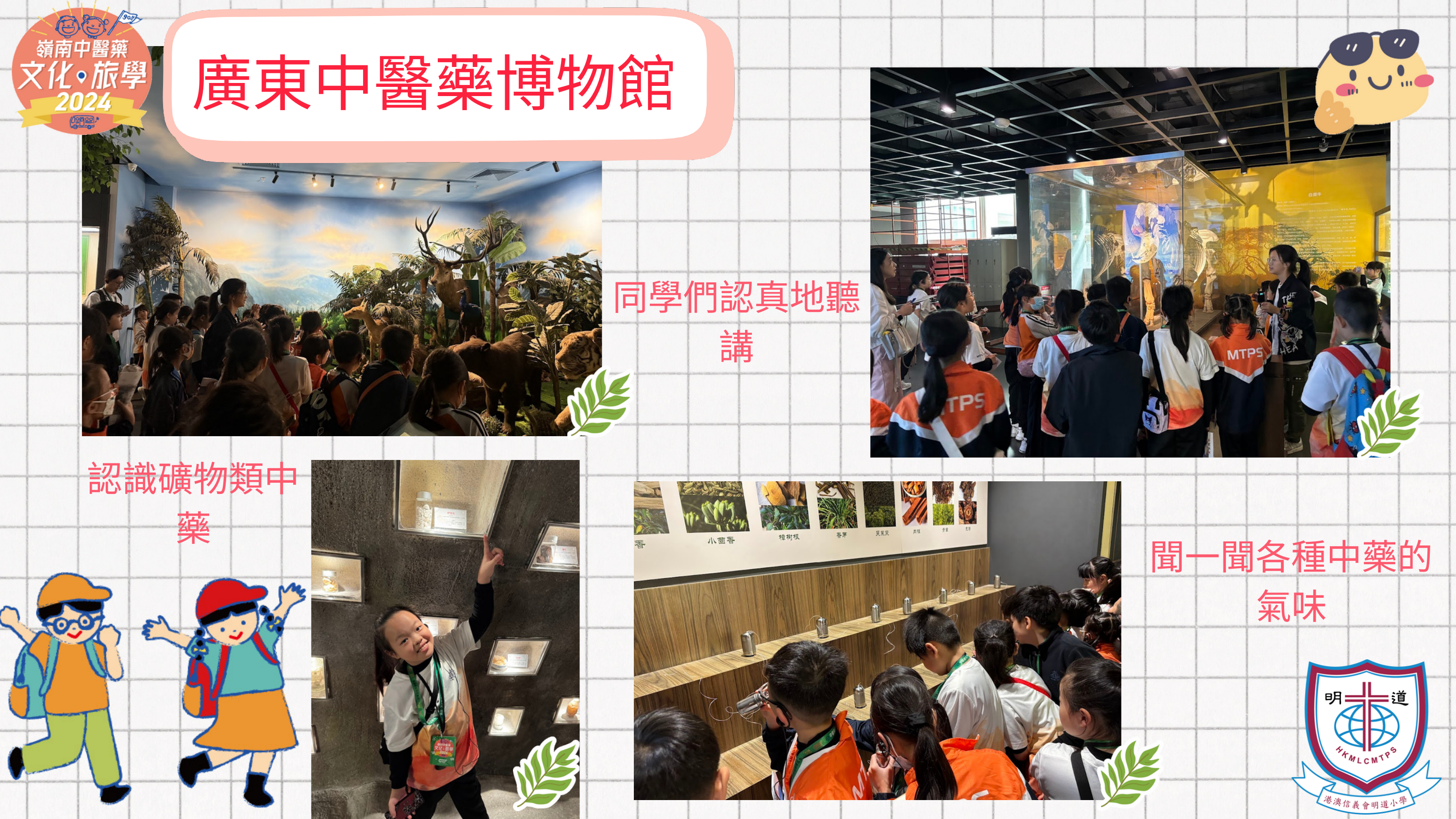

廣東中醫藥博物館

同學們認真地聽講

認識礦物類中藥

聞一聞各種中藥的氣味